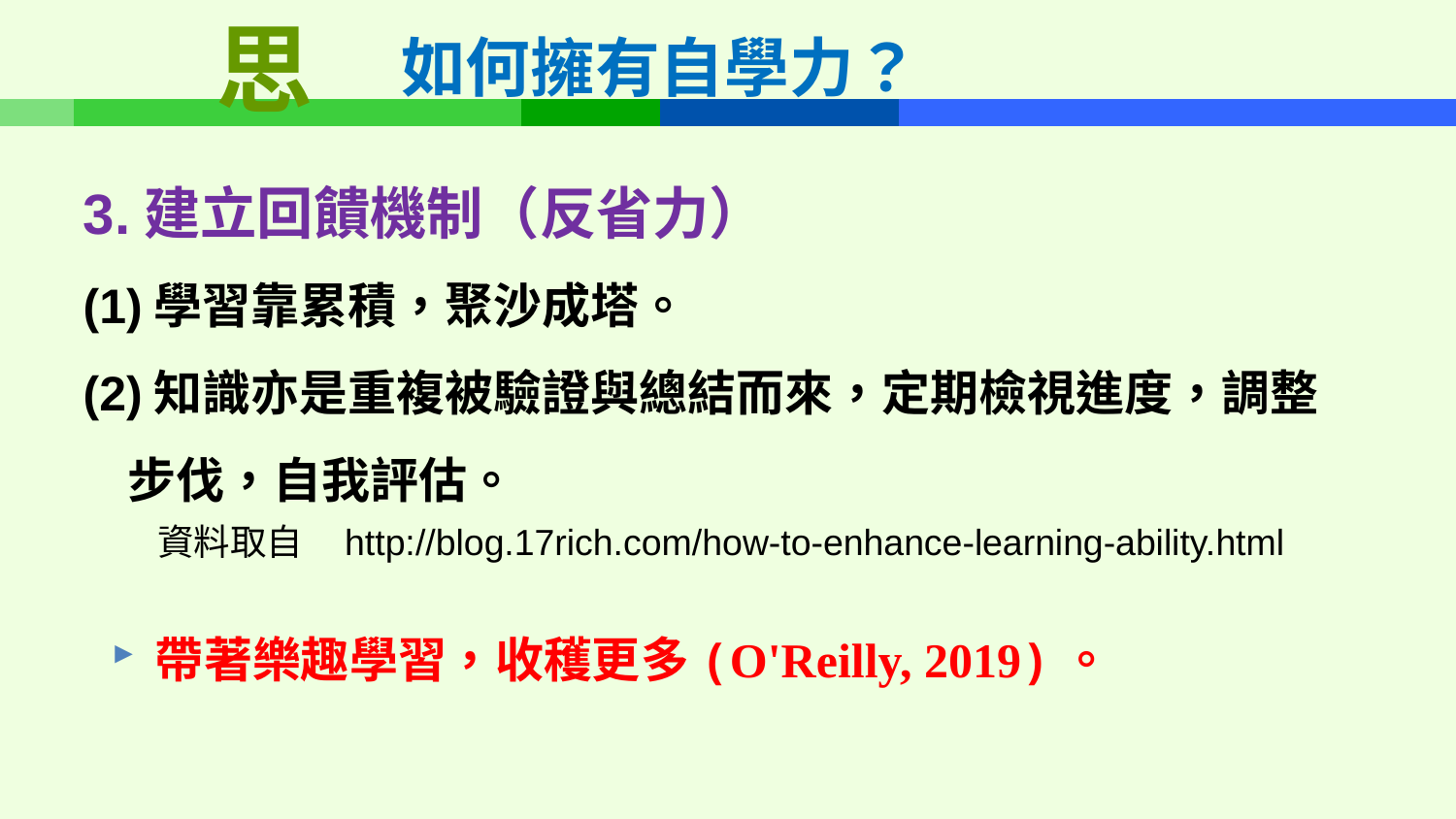

思
# 如何擁有自學力？
3.建立回饋機制（反省力）
(1)學習靠累積，聚沙成塔。
(2)知識亦是重複被驗證與總結而來，定期檢視進度，調整
   步伐，自我評估。
資料取自    http://blog.17rich.com/how-to-enhance-learning-ability.html
帶著樂趣學習，收穫更多(O'Reilly, 2019)。